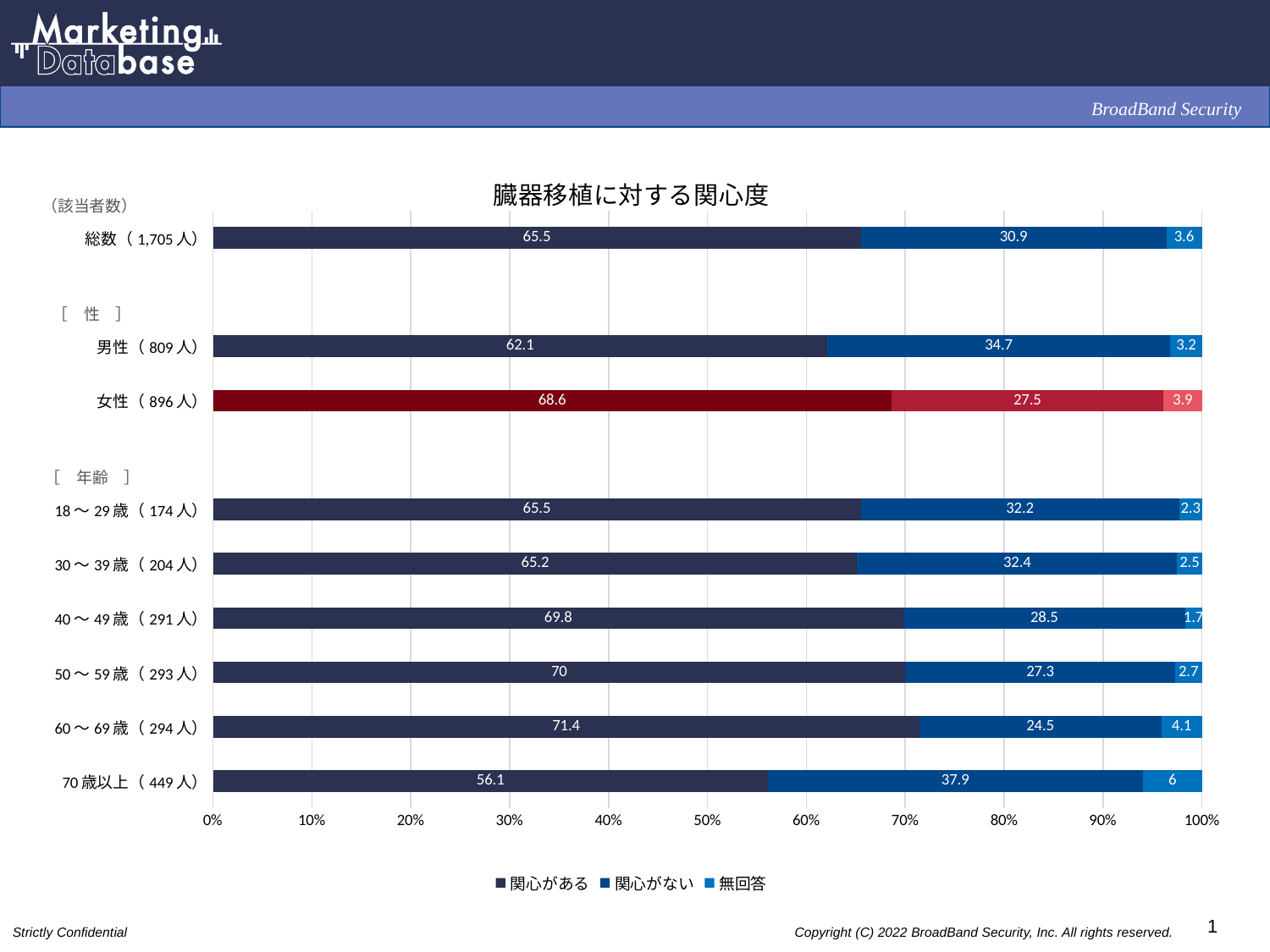

### Chart: 臓器移植に対する関心度

| Category | 関心がある | 関心がない | 無回答 |
|---|---|---|---|
| 総数（1,705人） | 65.5 | 30.9 | 3.6 |
|  | None | None | None |
| 男性（809人） | 62.1 | 34.7 | 3.2 |
| 女性（896人） | 68.6 | 27.5 | 3.9 |
|  | None | None | None |
| 18～29歳（174人） | 65.5 | 32.2 | 2.3 |
| 30～39歳（204人） | 65.2 | 32.4 | 2.5 |
| 40～49歳（291人） | 69.8 | 28.5 | 1.7 |
| 50～59歳（293人） | 70.0 | 27.3 | 2.7 |
| 60～69歳（294人） | 71.4 | 24.5 | 4.1 |
| 70歳以上（449人） | 56.1 | 37.9 | 6.0 |